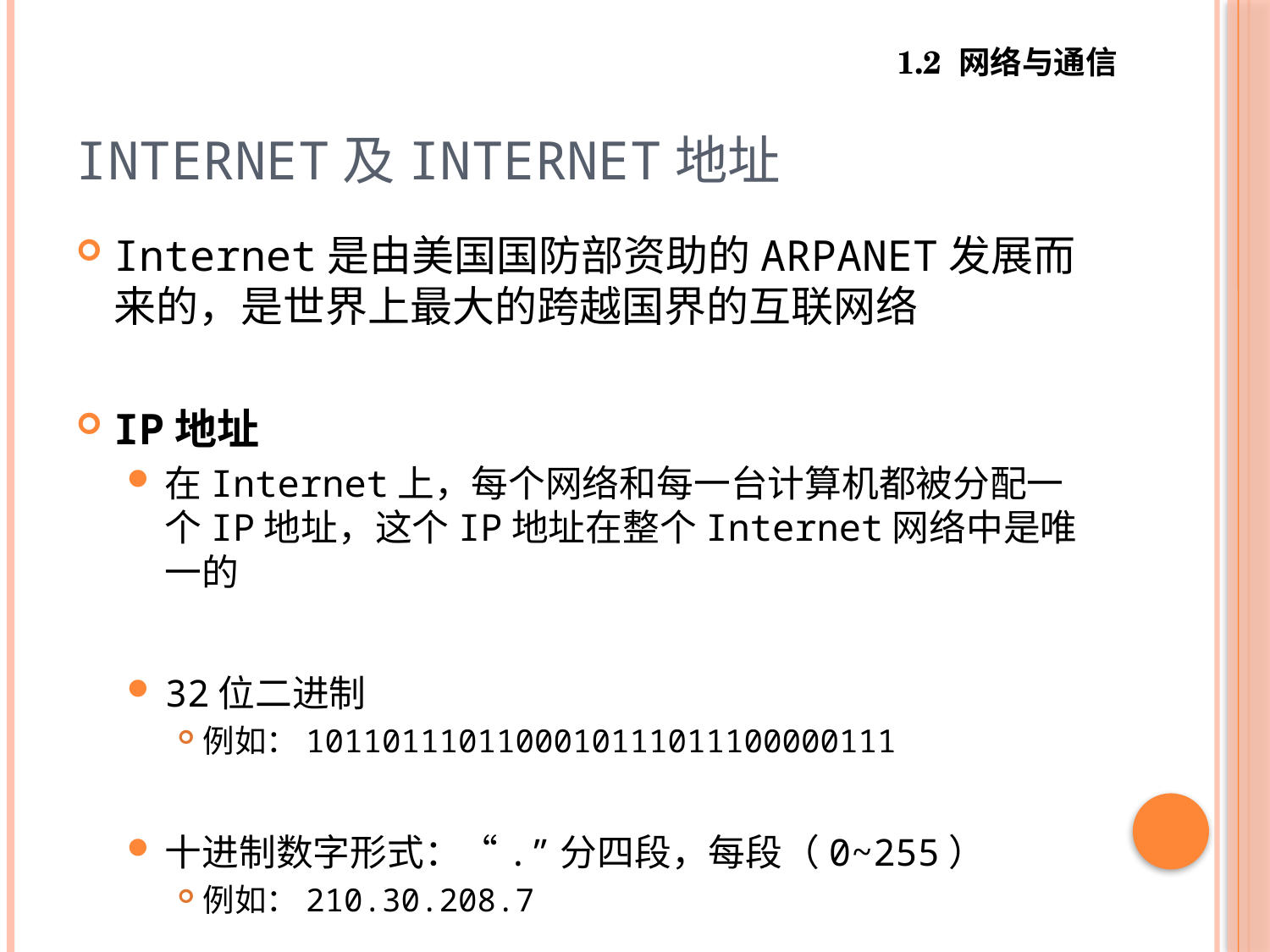

1.2 网络与通信
# Internet及Internet地址
Internet是由美国国防部资助的ARPANET发展而来的，是世界上最大的跨越国界的互联网络

IP地址
在Internet上，每个网络和每一台计算机都被分配一个IP地址，这个IP地址在整个Internet网络中是唯一的

32位二进制
例如：1011011101100010111011100000111

十进制数字形式：“.”分四段，每段（0~255）
例如：210.30.208.7